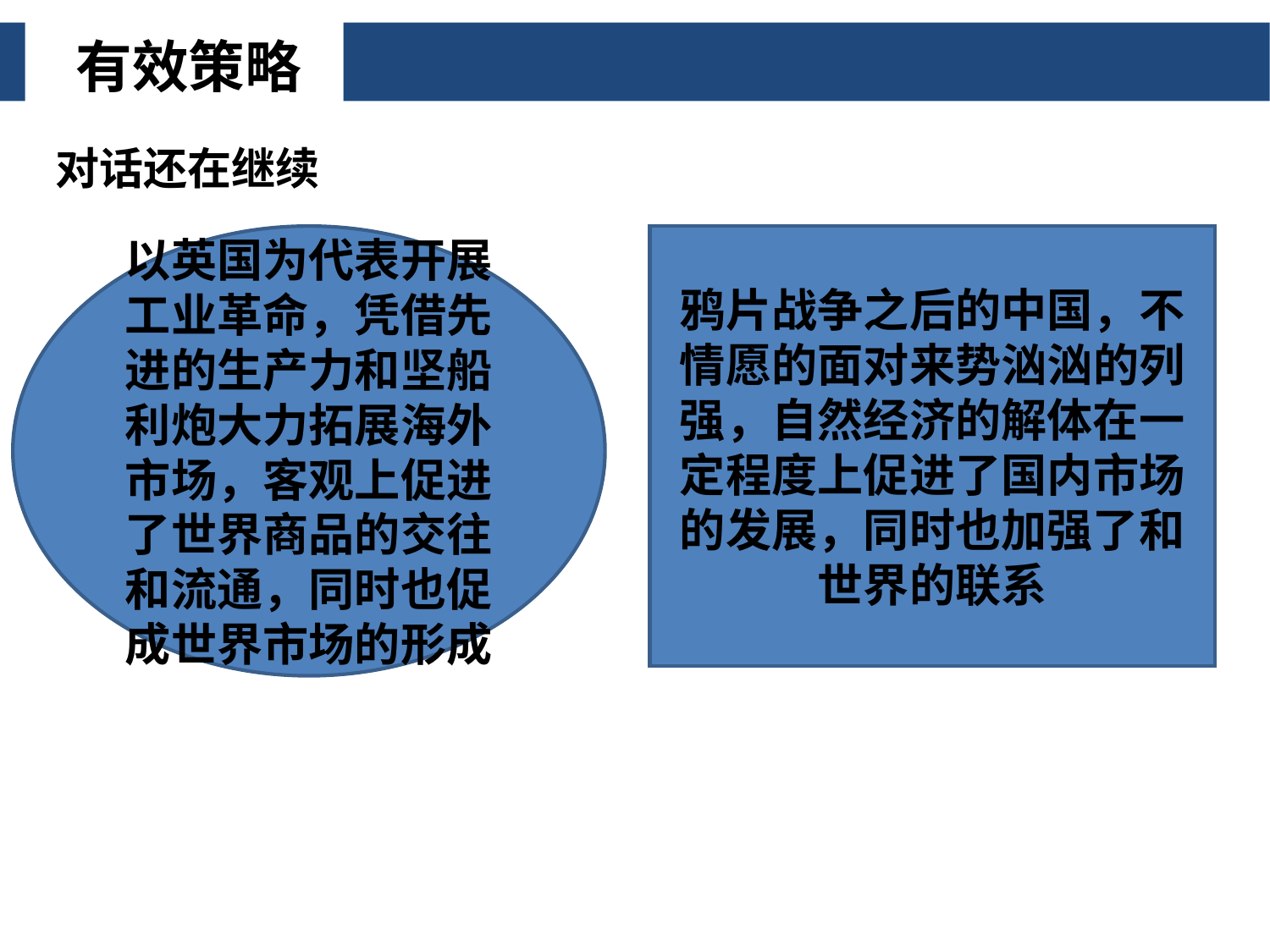

有效策略
对话还在继续
以英国为代表开展工业革命，凭借先进的生产力和坚船利炮大力拓展海外市场，客观上促进了世界商品的交往和流通，同时也促成世界市场的形成
鸦片战争之后的中国，不情愿的面对来势汹汹的列强，自然经济的解体在一定程度上促进了国内市场的发展，同时也加强了和世界的联系